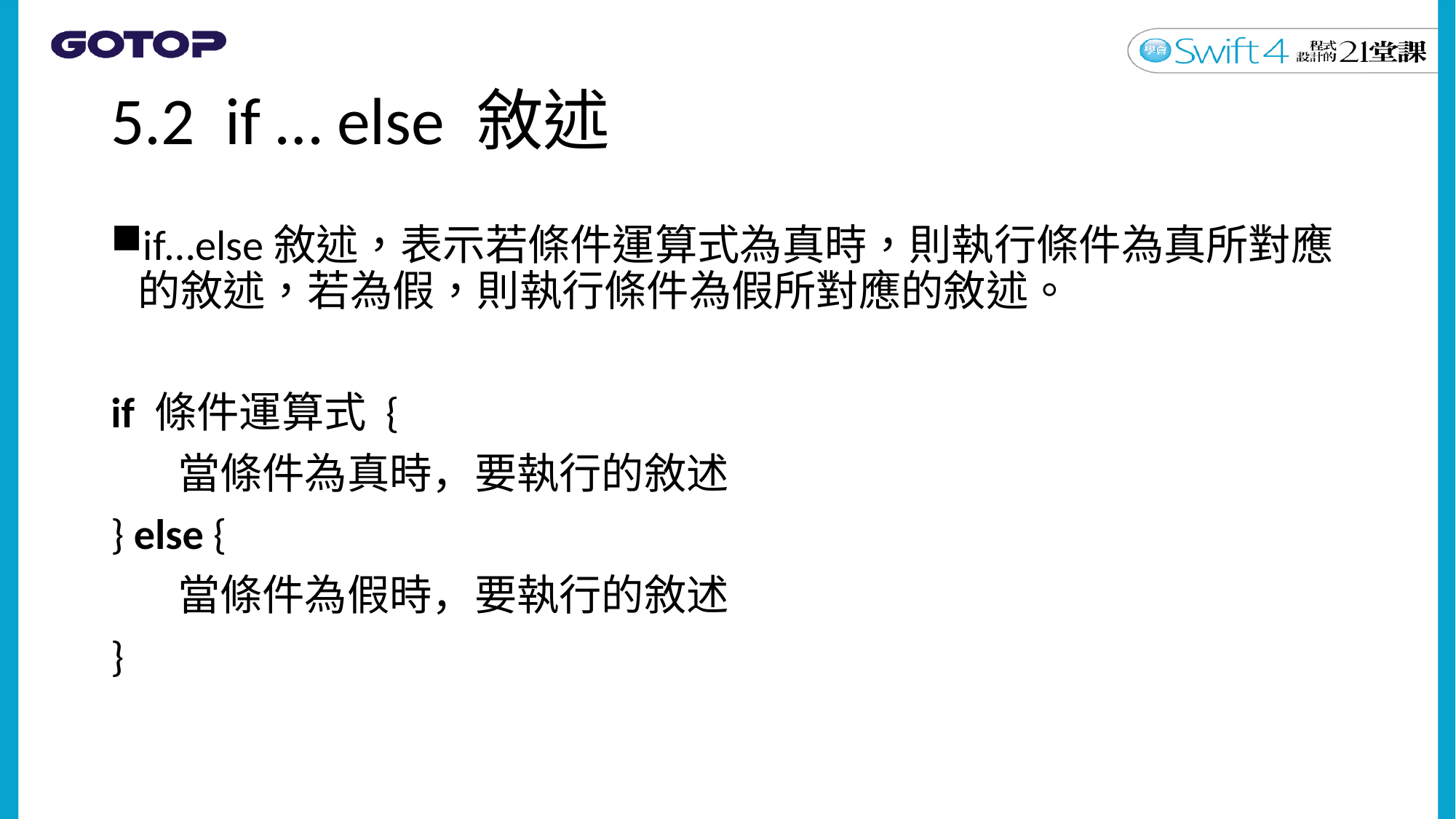

# 5.2  if … else 敘述
if…else敘述，表示若條件運算式為真時，則執行條件為真所對應的敘述，若為假，則執行條件為假所對應的敘述。

if 條件運算式 {
      當條件為真時，要執行的敘述
} else {
      當條件為假時，要執行的敘述
}